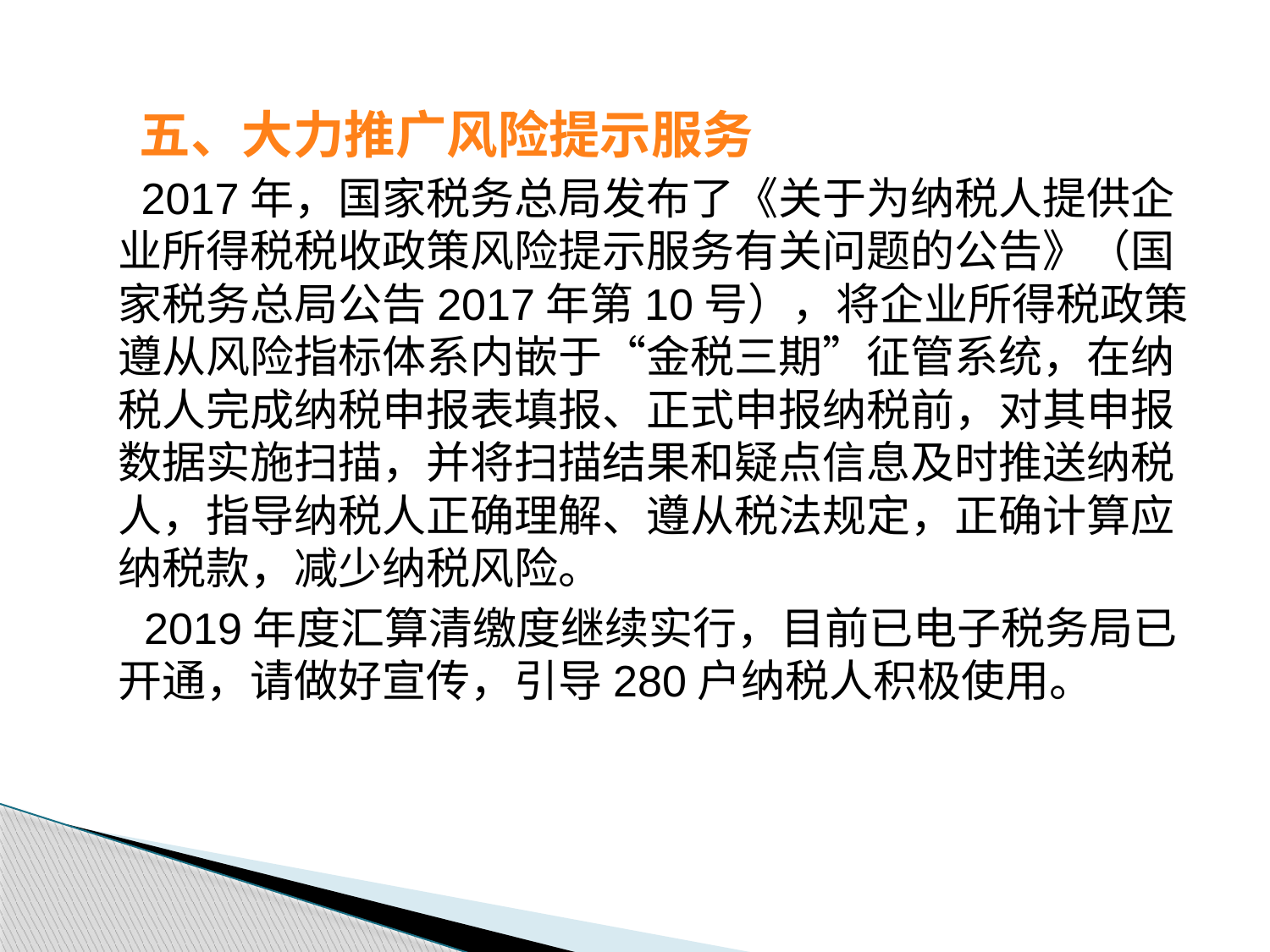

五、大力推广风险提示服务
      2017年，国家税务总局发布了《关于为纳税人提供企业所得税税收政策风险提示服务有关问题的公告》（国家税务总局公告2017年第10号），将企业所得税政策遵从风险指标体系内嵌于“金税三期”征管系统，在纳税人完成纳税申报表填报、正式申报纳税前，对其申报数据实施扫描，并将扫描结果和疑点信息及时推送纳税人，指导纳税人正确理解、遵从税法规定，正确计算应纳税款，减少纳税风险。
     2019年度汇算清缴度继续实行，目前已电子税务局已开通，请做好宣传，引导280户纳税人积极使用。